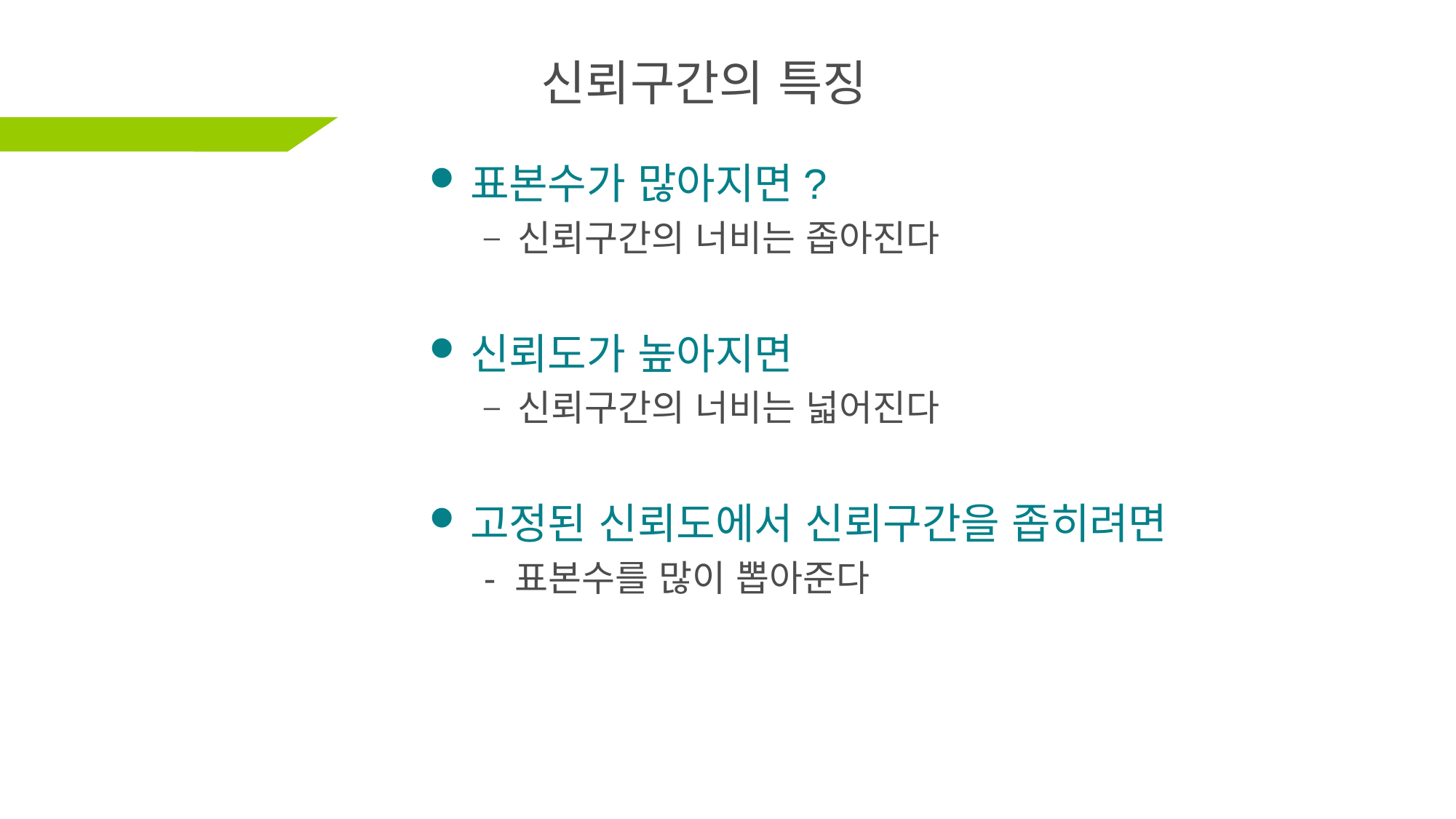

# 신뢰구간의 특징
표본수가 많아지면?
신뢰구간의 너비는 좁아진다

신뢰도가 높아지면
신뢰구간의 너비는 넓어진다

고정된 신뢰도에서 신뢰구간을 좁히려면
- 표본수를 많이 뽑아준다